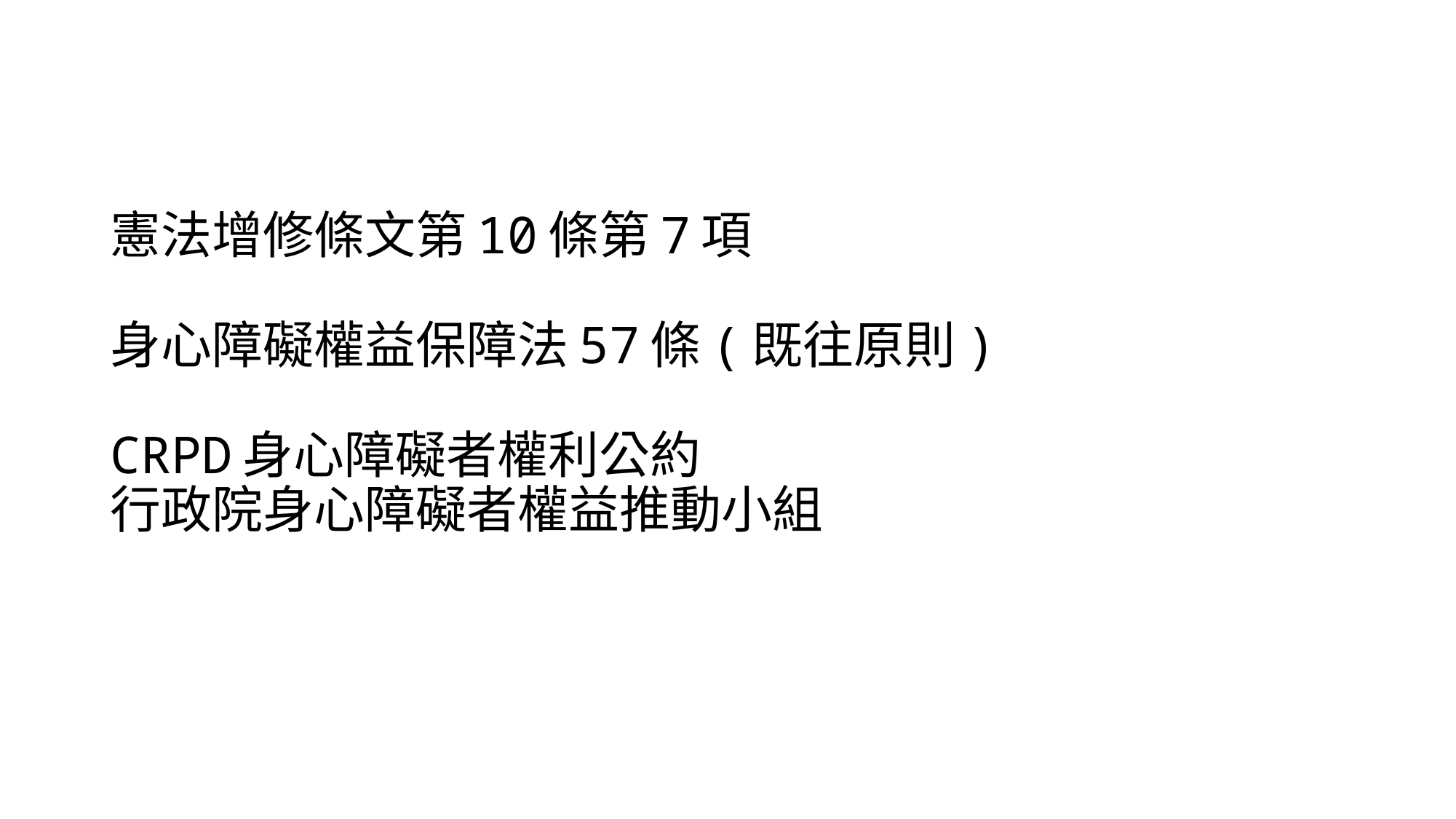

# 憲法增修條文第10條第7項 身心障礙權益保障法57條(既往原則) CRPD身心障礙者權利公約 行政院身心障礙者權益推動小組